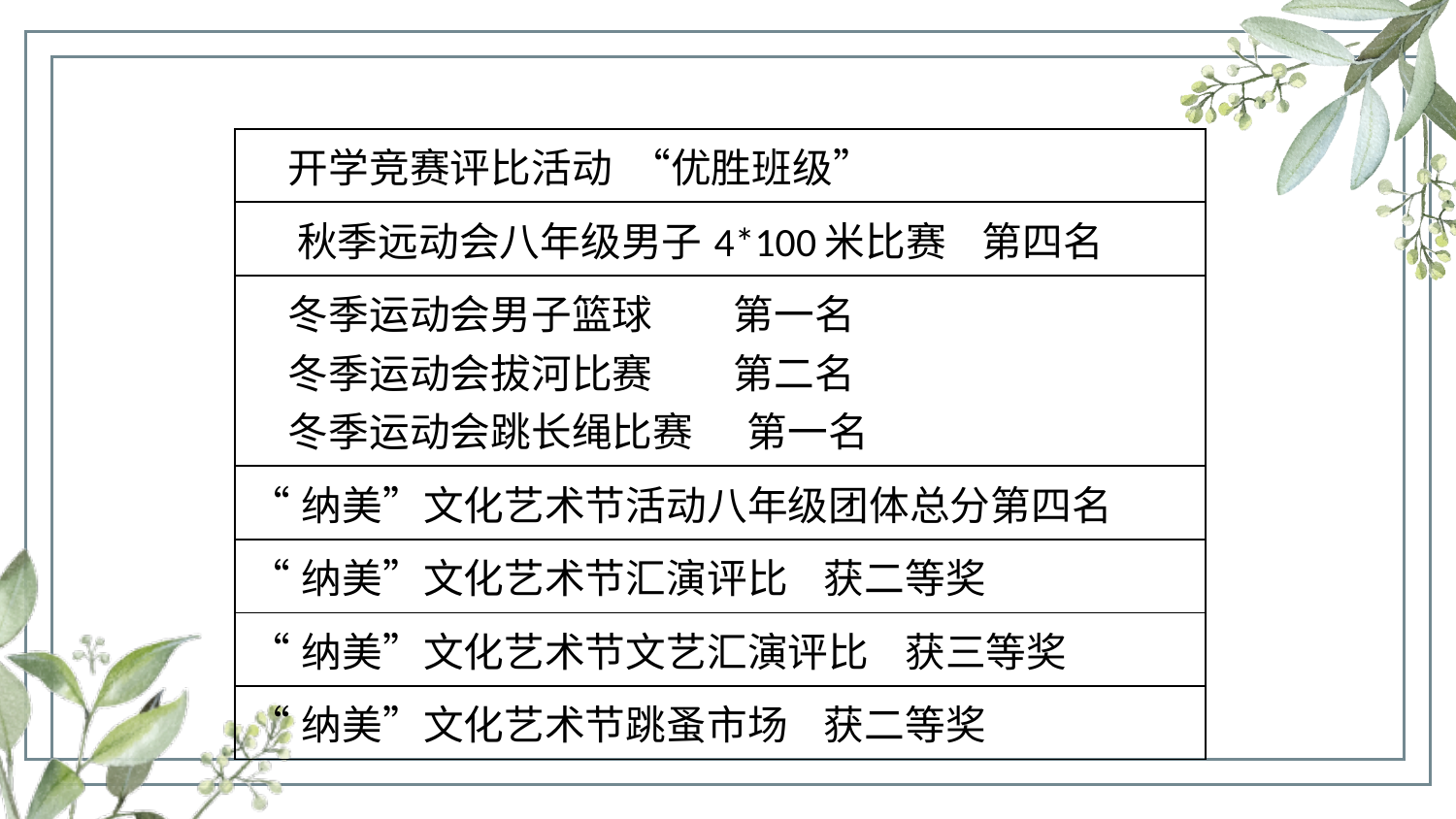

| 开学竞赛评比活动 “优胜班级” |
| --- |
| 秋季远动会八年级男子4\*100米比赛 第四名 |
| 冬季运动会男子篮球 第一名 冬季运动会拔河比赛 第二名 冬季运动会跳长绳比赛 第一名 |
| “纳美”文化艺术节活动八年级团体总分第四名 |
| “纳美”文化艺术节汇演评比 获二等奖 |
| “纳美”文化艺术节文艺汇演评比 获三等奖 |
| “纳美”文化艺术节跳蚤市场 获二等奖 |